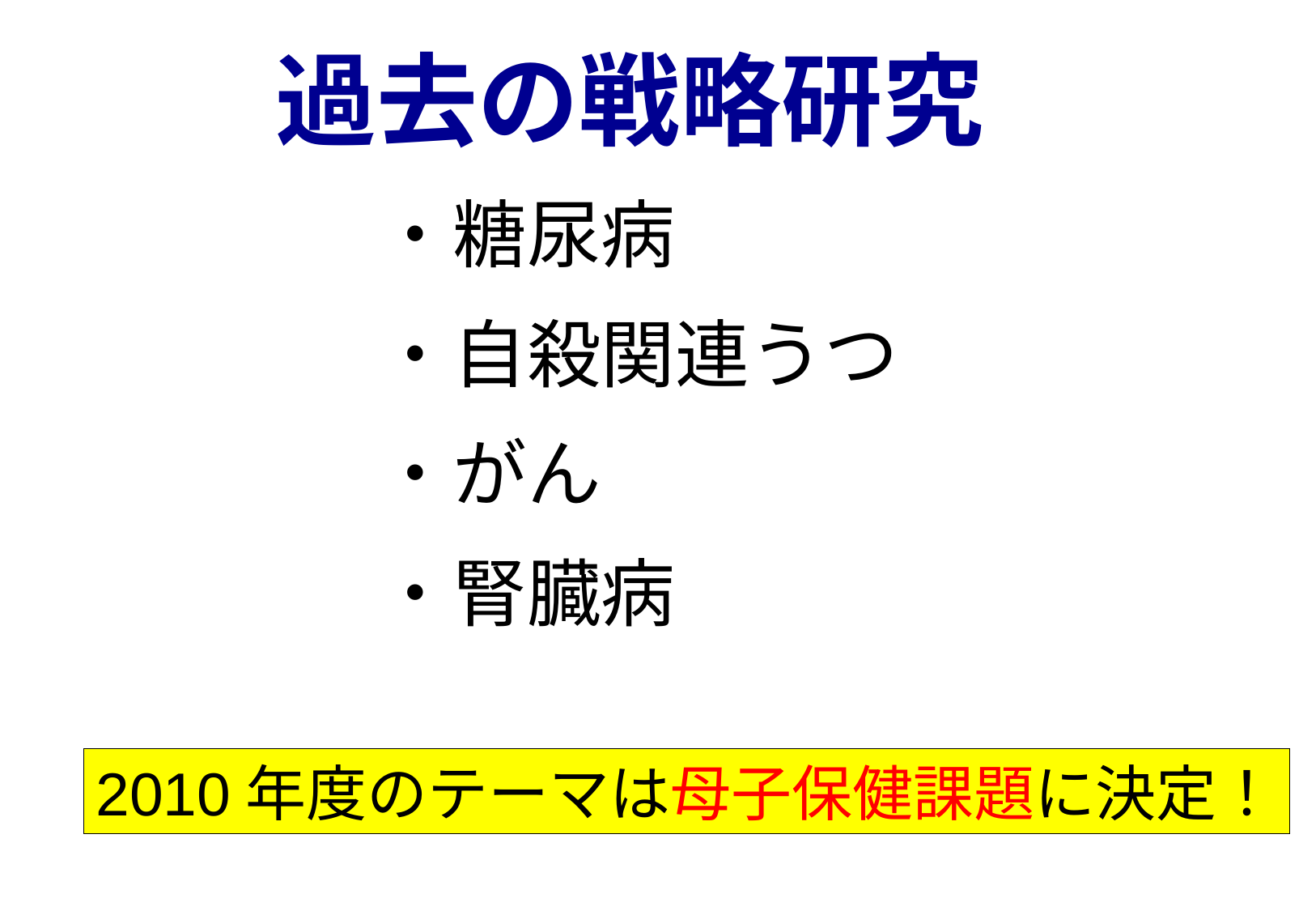

# 過去の戦略研究
・糖尿病
・自殺関連うつ
・がん
・腎臓病
2010年度のテーマは母子保健課題に決定！